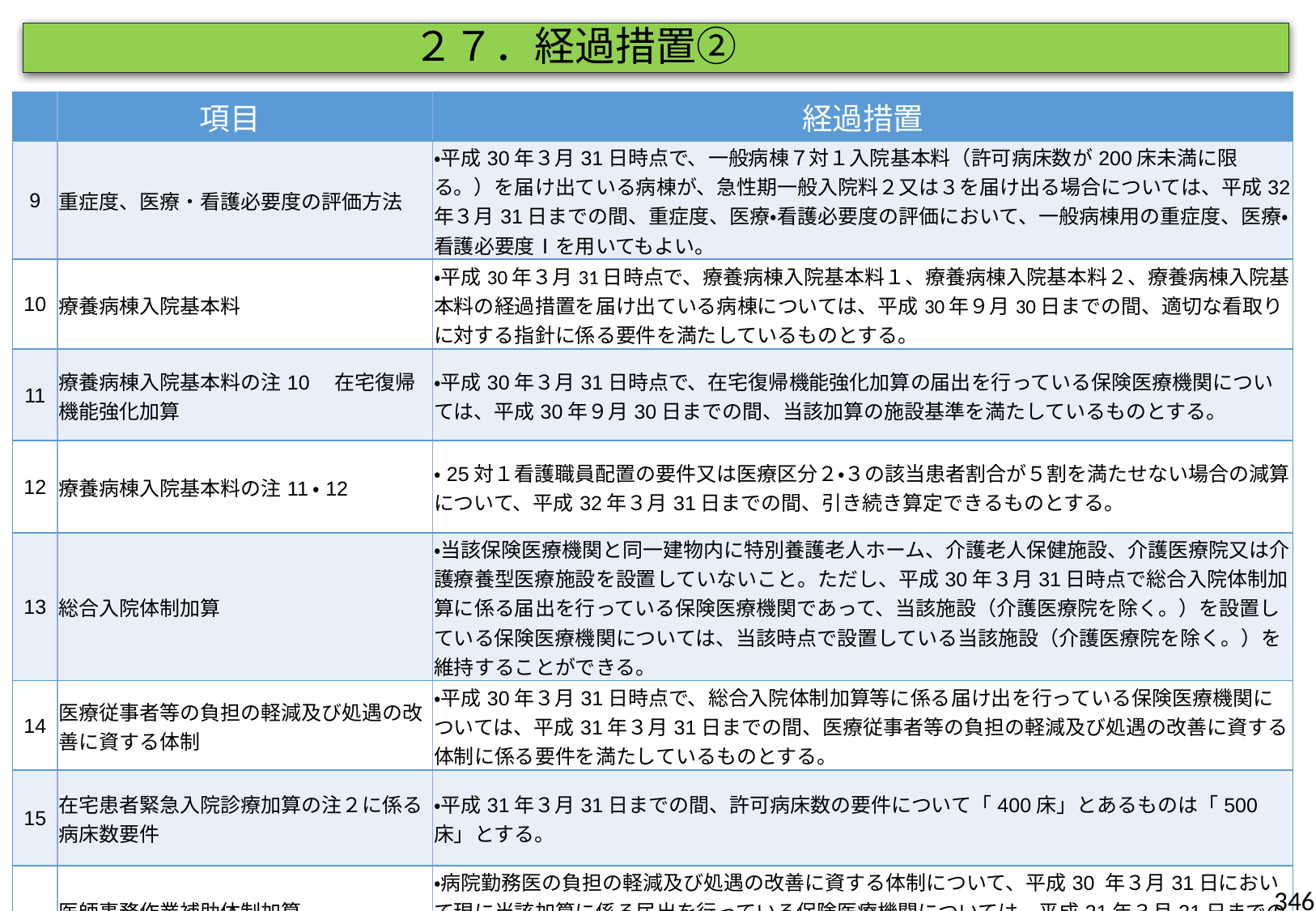

２７．経過措置②
|  | 項目 | 経過措置 |
| --- | --- | --- |
| 9 | 重症度、医療・看護必要度の評価方法 | ・平成30年３月31日時点で、一般病棟７対１入院基本料（許可病床数が200床未満に限る。）を届け出ている病棟が、急性期一般入院料２又は３を届け出る場合については、平成32年３月31日までの間、重症度、医療・看護必要度の評価において、一般病棟用の重症度、医療・看護必要度Ⅰを用いてもよい。 |
| 10 | 療養病棟入院基本料 | ・平成30年３月31日時点で、療養病棟入院基本料１、療養病棟入院基本料２、療養病棟入院基本料の経過措置を届け出ている病棟については、平成30年９月30日までの間、適切な看取りに対する指針に係る要件を満たしているものとする。 |
| 11 | 療養病棟入院基本料の注10　在宅復帰機能強化加算 | ・平成30年３月31日時点で、在宅復帰機能強化加算の届出を行っている保険医療機関については、平成30年９月30日までの間、当該加算の施設基準を満たしているものとする。 |
| 12 | 療養病棟入院基本料の注11・12 | ・25対１看護職員配置の要件又は医療区分２・３の該当患者割合が５割を満たせない場合の減算について、平成32年３月31日までの間、引き続き算定できるものとする。 |
| 13 | 総合入院体制加算 | ・当該保険医療機関と同一建物内に特別養護老人ホーム、介護老人保健施設、介護医療院又は介護療養型医療施設を設置していないこと。ただし、平成30年３月31日時点で総合入院体制加算に係る届出を行っている保険医療機関であって、当該施設（介護医療院を除く。）を設置している保険医療機関については、当該時点で設置している当該施設（介護医療院を除く。）を維持することができる。 |
| 14 | 医療従事者等の負担の軽減及び処遇の改善に資する体制 | ・平成30年３月31日時点で、総合入院体制加算等に係る届け出を行っている保険医療機関については、平成31年３月31日までの間、医療従事者等の負担の軽減及び処遇の改善に資する体制に係る要件を満たしているものとする。 |
| 15 | 在宅患者緊急入院診療加算の注２に係る病床数要件 | ・平成31年３月31日までの間、許可病床数の要件について「400床」とあるものは「500床」とする。 |
| 16 | 医師事務作業補助体制加算 処置・手術の休日加算１、時間外加算１及び深夜加算１ | ・病院勤務医の負担の軽減及び処遇の改善に資する体制について、平成30 年３月31日において現に当該加算に係る届出を行っている保険医療機関については、平成31年３月31日までの間、平成30 年度改定後の当該加算の当該基準を満たすものとみなす。 ・病院勤務医の負担の軽減及び処遇の改善に資する体制について、平成30年７月の届出において、改定前の基準で届け出ても差し支えない。 |
346